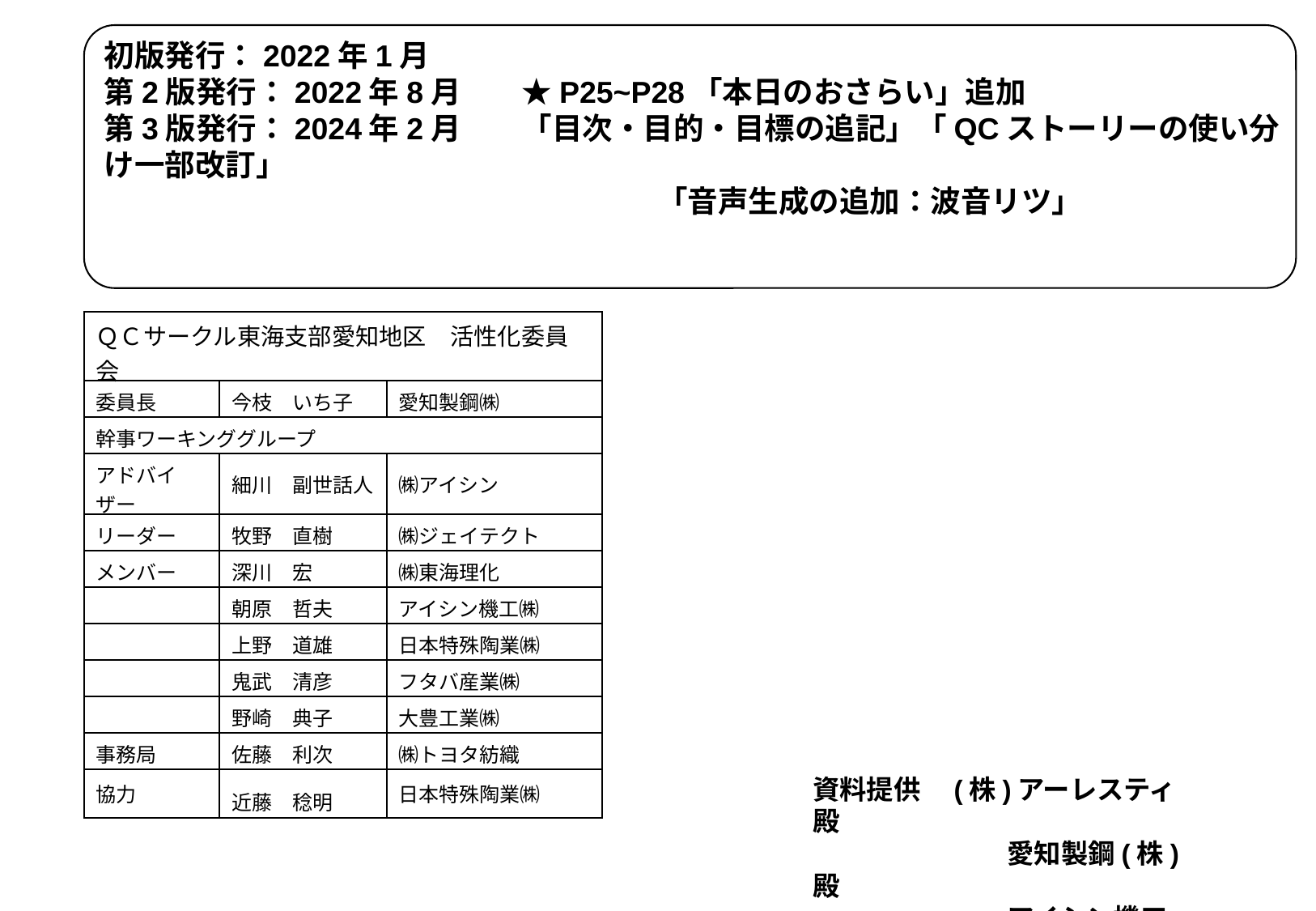

初版発行：2022年1月
第2版発行：2022年8月　　★P25~P28「本日のおさらい」追加
第3版発行：2024年2月　　「目次・目的・目標の追記」「QCストーリーの使い分け一部改訂」
　　　　　　　　　　　　　　　　　　 「音声生成の追加：波音リツ」
| ＱＣサークル東海支部愛知地区　活性化委員会 |  |  |
| --- | --- | --- |
| 委員長 | 今枝　いち子 | 愛知製鋼㈱ |
| 幹事ワーキンググループ |  |  |
| アドバイザー | 細川　副世話人 | ㈱アイシン |
| リーダー | 牧野　直樹 | ㈱ジェイテクト |
| メンバー | 深川　宏 | ㈱東海理化 |
|  | 朝原　哲夫 | アイシン機工㈱ |
|  | 上野　道雄 | 日本特殊陶業㈱ |
|  | 鬼武　清彦 | フタバ産業㈱ |
|  | 野崎　典子 | 大豊工業㈱ |
| 事務局 | 佐藤　利次 | ㈱トヨタ紡織 |
| 協力 | 近藤　稔明 | 日本特殊陶業㈱ |
資料提供　(株)アーレスティ殿
　　　　　　　 愛知製鋼(株)殿
　　　　　　　 アイシン機工(株)殿